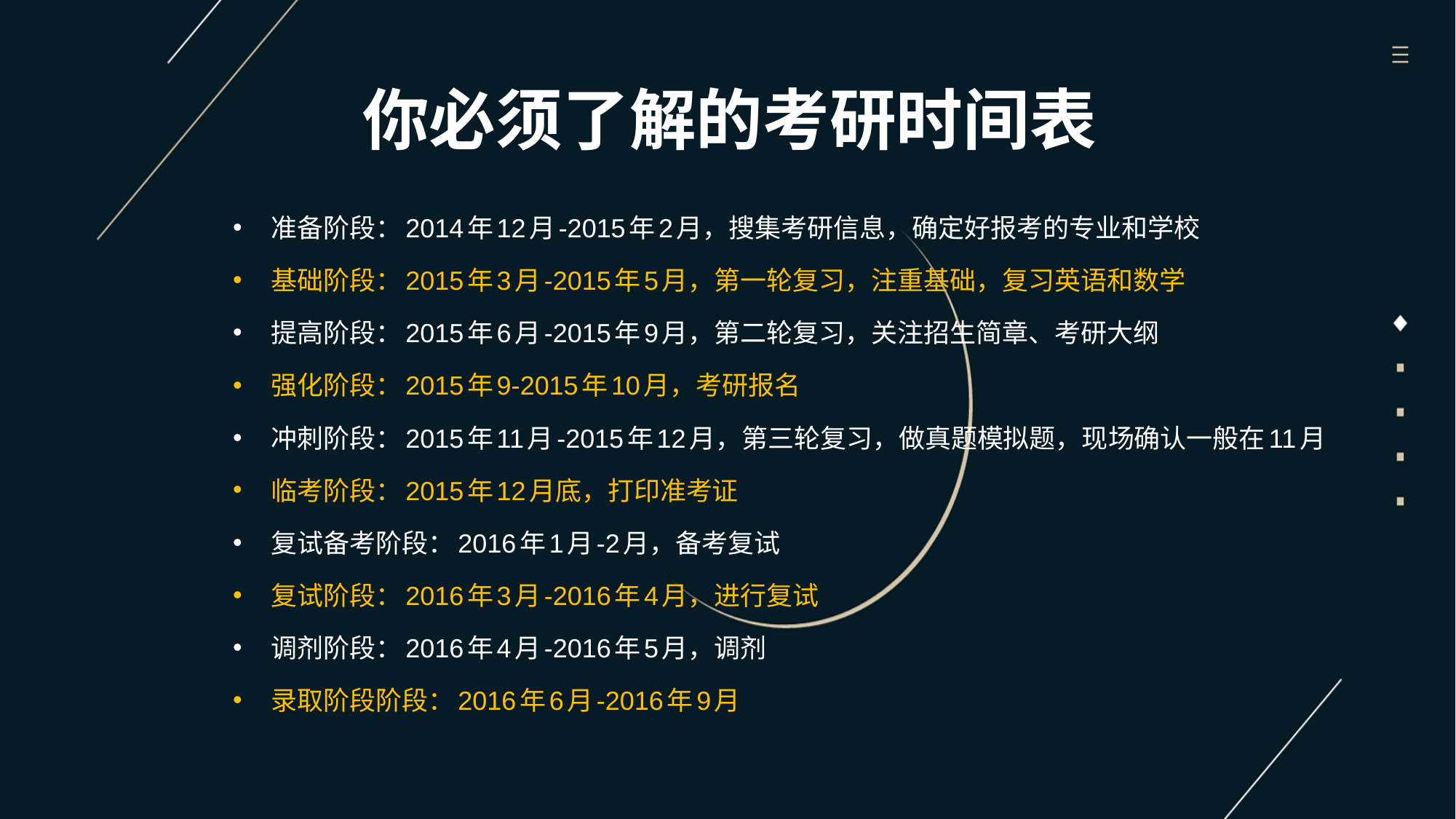

# 你必须了解的考研时间表
准备阶段：2014年12月-2015年2月，搜集考研信息，确定好报考的专业和学校
基础阶段：2015年3月-2015年5月，第一轮复习，注重基础，复习英语和数学
提高阶段：2015年6月-2015年9月，第二轮复习，关注招生简章、考研大纲
强化阶段：2015年9-2015年10月，考研报名
冲刺阶段：2015年11月-2015年12月，第三轮复习，做真题模拟题，现场确认一般在11月
临考阶段：2015年12月底，打印准考证
复试备考阶段：2016年1月-2月，备考复试
复试阶段：2016年3月-2016年4月，进行复试
调剂阶段：2016年4月-2016年5月，调剂
录取阶段阶段：2016年6月-2016年9月